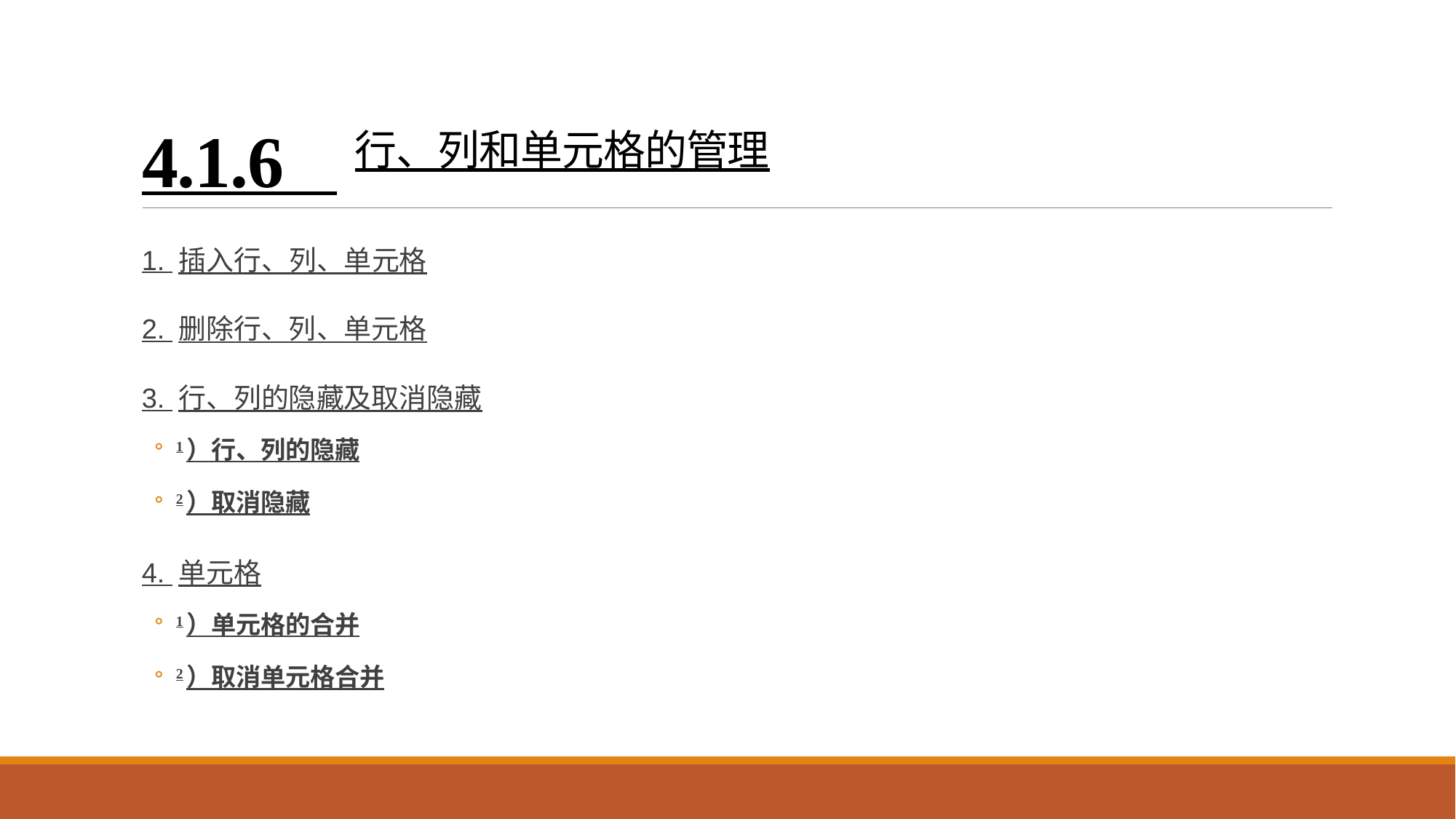

# 4.1.6   行、列和单元格的管理
1. 插入行、列、单元格
2. 删除行、列、单元格
3. 行、列的隐藏及取消隐藏
1）行、列的隐藏
2）取消隐藏
4. 单元格
1）单元格的合并
2）取消单元格合并